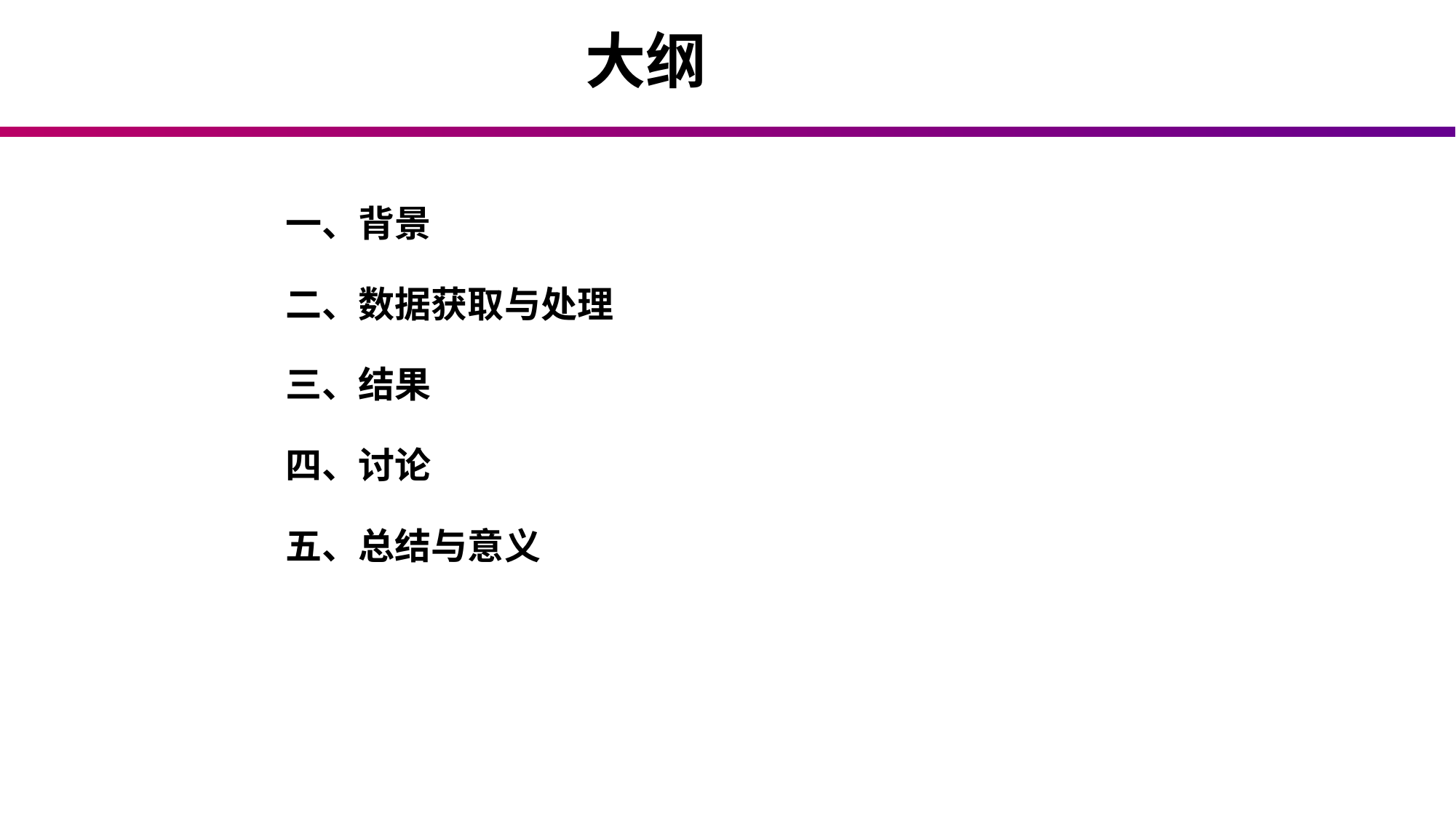

# 大纲

一、背景
二、数据获取与处理
三、结果
四、讨论
五、总结与意义